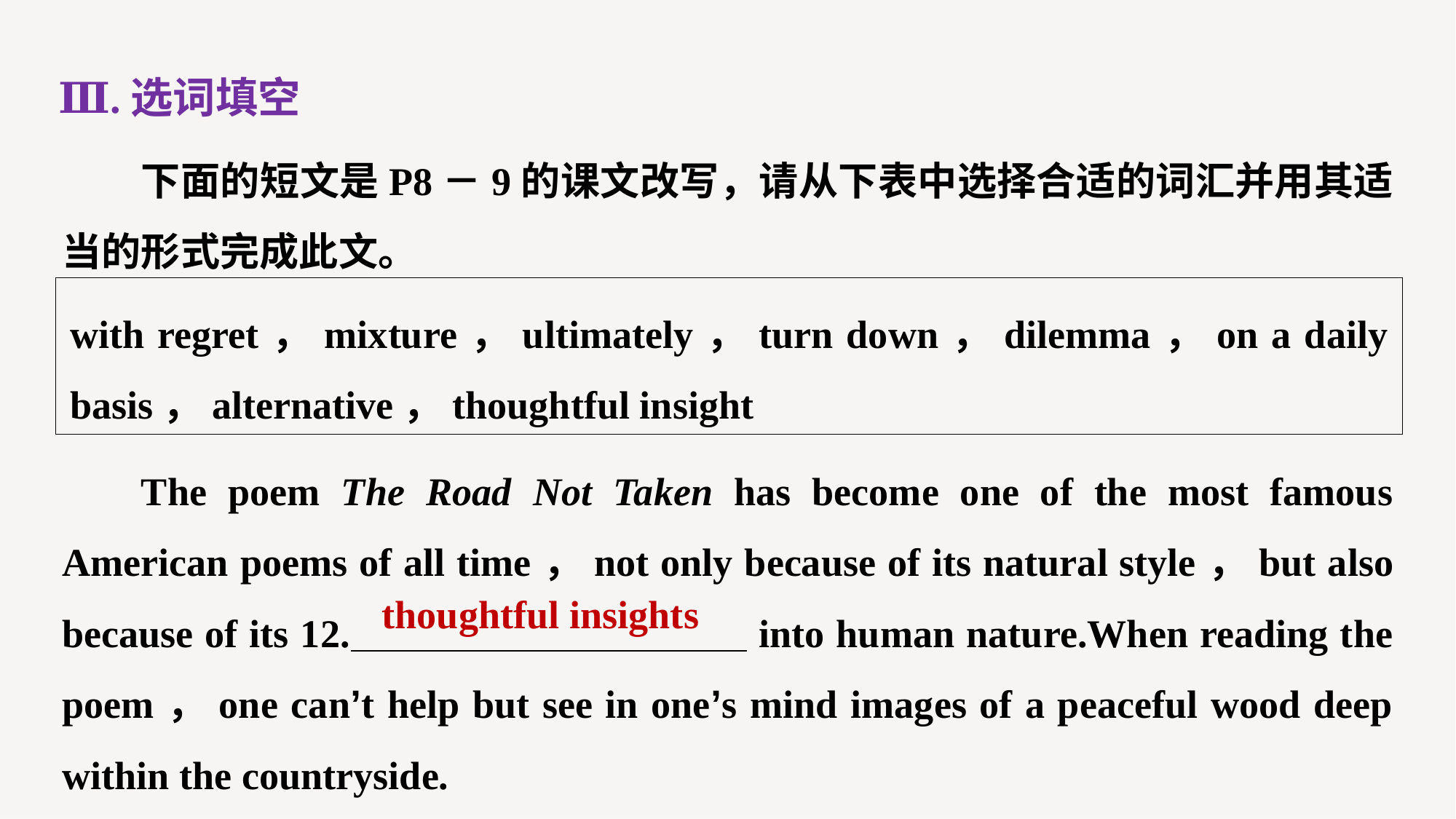

Ⅲ.选词填空
下面的短文是P8－9的课文改写，请从下表中选择合适的词汇并用其适当的形式完成此文。
with regret，mixture，ultimately，turn down，dilemma，on a daily basis，alternative，thoughtful insight
The poem The Road Not Taken has become one of the most famous American poems of all time，not only because of its natural style，but also because of its 12.                                   into human nature.When reading the poem，one can’t help but see in one’s mind images of a peaceful wood deep within the countryside.
thoughtful insights